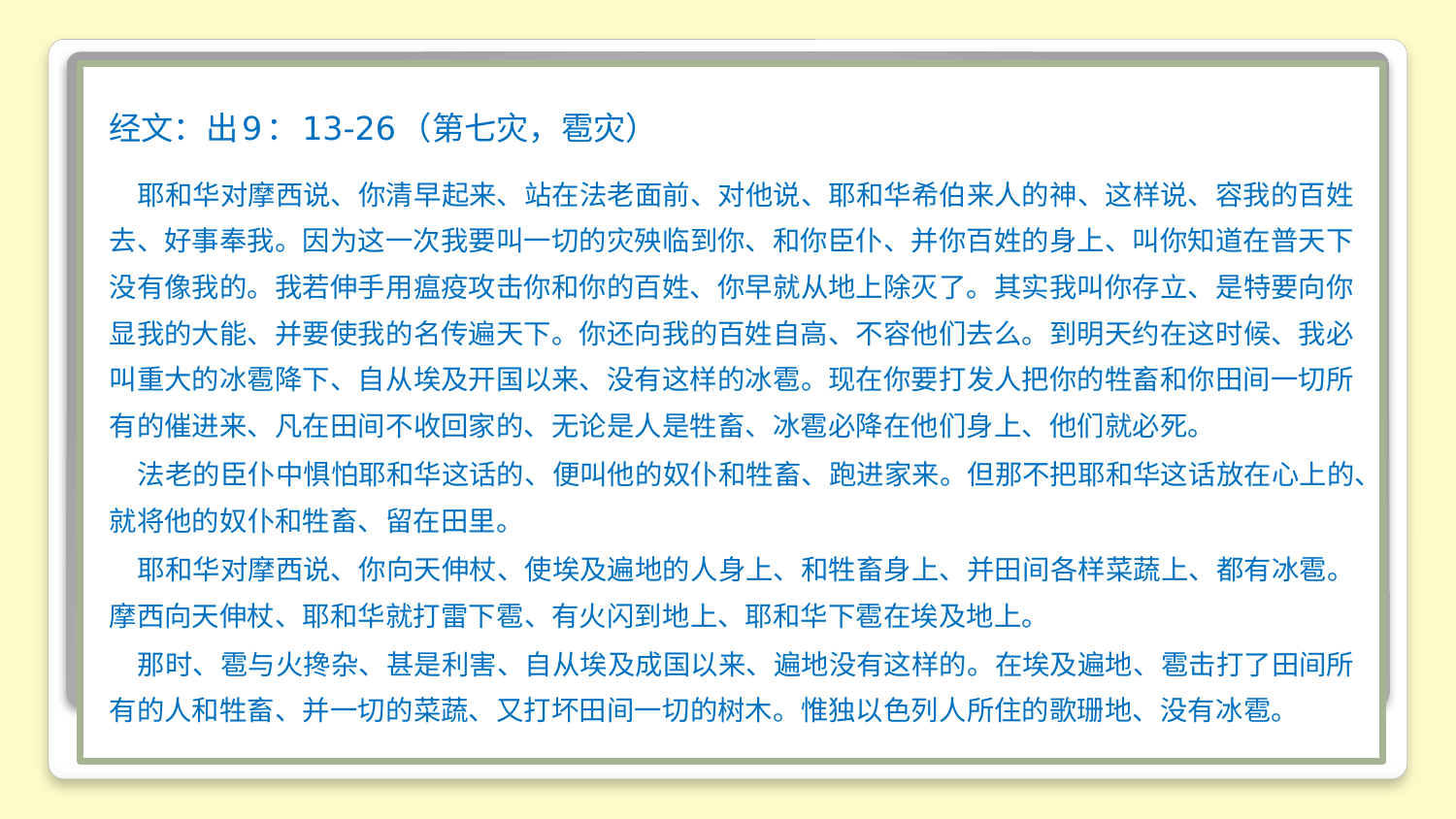

经文：出9：13-26（第七灾，雹灾）

    耶和华对摩西说、你清早起来、站在法老面前、对他说、耶和华希伯来人的神、这样说、容我的百姓去、好事奉我。因为这一次我要叫一切的灾殃临到你、和你臣仆、并你百姓的身上、叫你知道在普天下没有像我的。我若伸手用瘟疫攻击你和你的百姓、你早就从地上除灭了。其实我叫你存立、是特要向你显我的大能、并要使我的名传遍天下。你还向我的百姓自高、不容他们去么。到明天约在这时候、我必叫重大的冰雹降下、自从埃及开国以来、没有这样的冰雹。现在你要打发人把你的牲畜和你田间一切所有的催进来、凡在田间不收回家的、无论是人是牲畜、冰雹必降在他们身上、他们就必死。
    法老的臣仆中惧怕耶和华这话的、便叫他的奴仆和牲畜、跑进家来。但那不把耶和华这话放在心上的、就将他的奴仆和牲畜、留在田里。
    耶和华对摩西说、你向天伸杖、使埃及遍地的人身上、和牲畜身上、并田间各样菜蔬上、都有冰雹。摩西向天伸杖、耶和华就打雷下雹、有火闪到地上、耶和华下雹在埃及地上。
    那时、雹与火搀杂、甚是利害、自从埃及成国以来、遍地没有这样的。在埃及遍地、雹击打了田间所有的人和牲畜、并一切的菜蔬、又打坏田间一切的树木。惟独以色列人所住的歌珊地、没有冰雹。